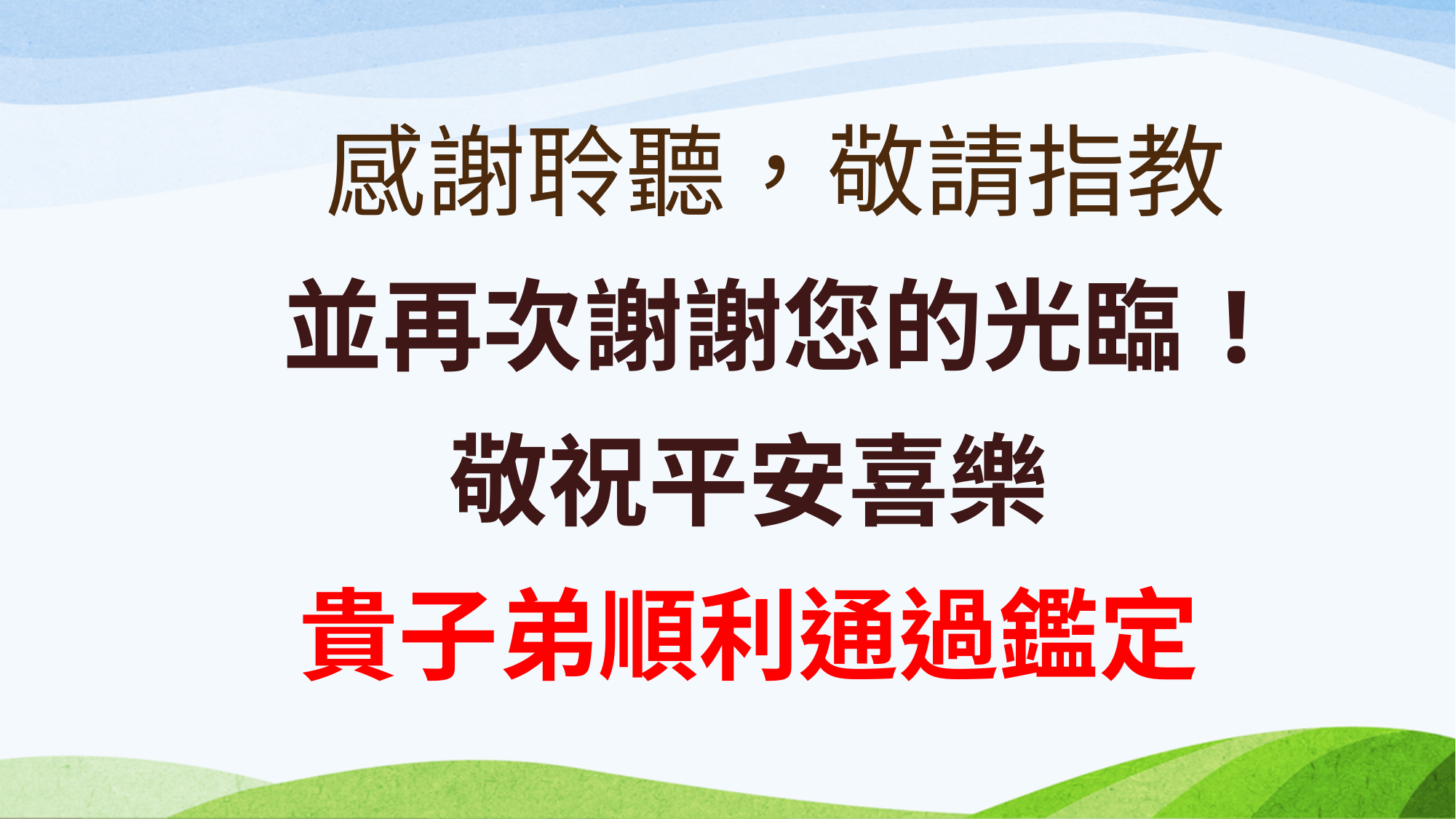

# 感謝聆聽，敬請指教
並再次謝謝您的光臨!
敬祝平安喜樂
貴子弟順利通過鑑定